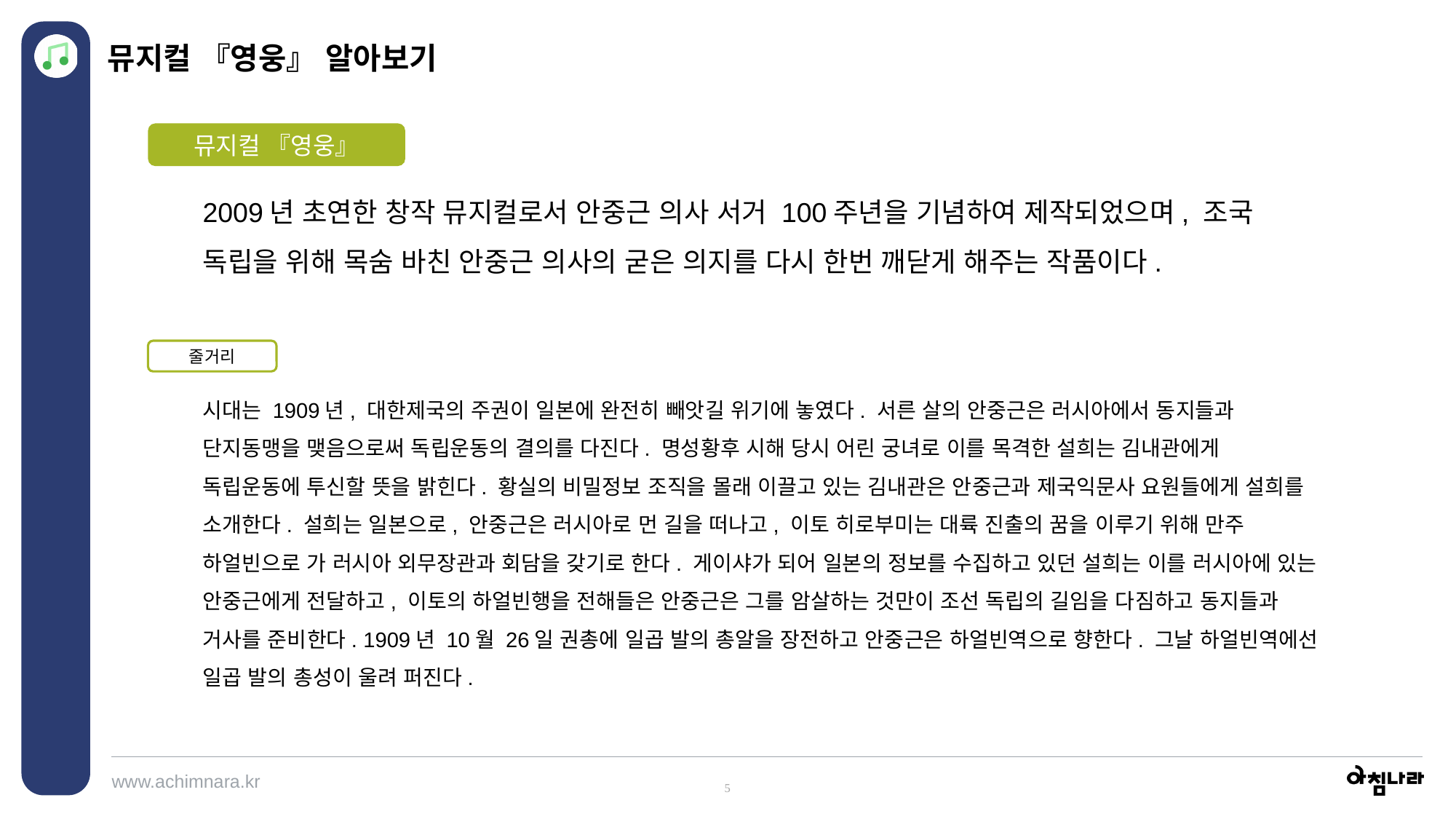

뮤지컬 『영웅』 알아보기
뮤지컬 『영웅』
2009년 초연한 창작 뮤지컬로서 안중근 의사 서거 100주년을 기념하여 제작되었으며, 조국 독립을 위해 목숨 바친 안중근 의사의 굳은 의지를 다시 한번 깨닫게 해주는 작품이다.
줄거리
시대는 1909년, 대한제국의 주권이 일본에 완전히 빼앗길 위기에 놓였다. 서른 살의 안중근은 러시아에서 동지들과 단지동맹을 맺음으로써 독립운동의 결의를 다진다. 명성황후 시해 당시 어린 궁녀로 이를 목격한 설희는 김내관에게 독립운동에 투신할 뜻을 밝힌다. 황실의 비밀정보 조직을 몰래 이끌고 있는 김내관은 안중근과 제국익문사 요원들에게 설희를 소개한다. 설희는 일본으로, 안중근은 러시아로 먼 길을 떠나고, 이토 히로부미는 대륙 진출의 꿈을 이루기 위해 만주 하얼빈으로 가 러시아 외무장관과 회담을 갖기로 한다. 게이샤가 되어 일본의 정보를 수집하고 있던 설희는 이를 러시아에 있는 안중근에게 전달하고, 이토의 하얼빈행을 전해들은 안중근은 그를 암살하는 것만이 조선 독립의 길임을 다짐하고 동지들과 거사를 준비한다. 1909년 10월 26일 권총에 일곱 발의 총알을 장전하고 안중근은 하얼빈역으로 향한다. 그날 하얼빈역에선 일곱 발의 총성이 울려 퍼진다.
5